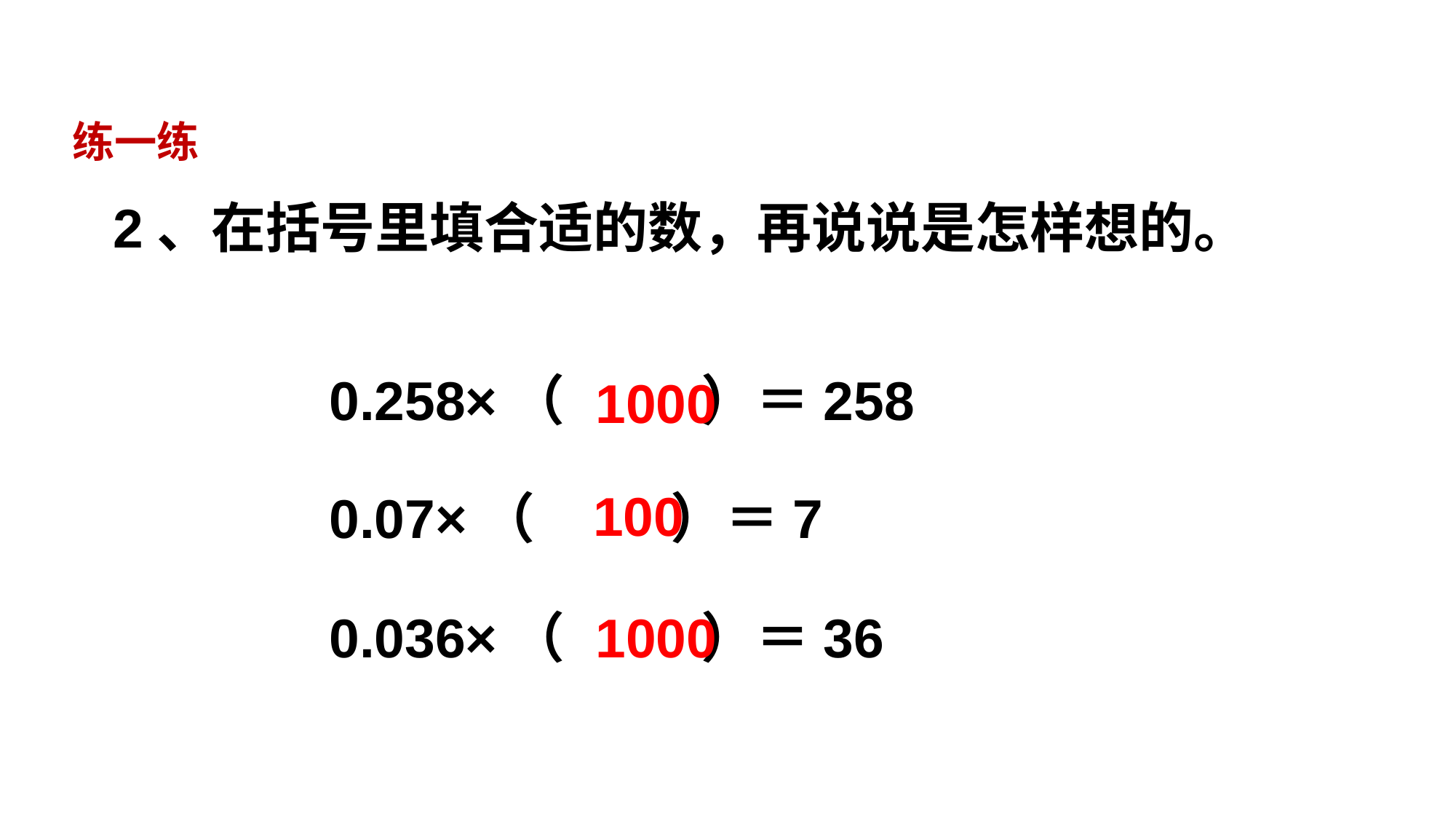

练一练
2、在括号里填合适的数，再说说是怎样想的。
0.258×（           ）＝258
1000
100
0.07×（           ）＝7
0.036×（           ）＝36
1000